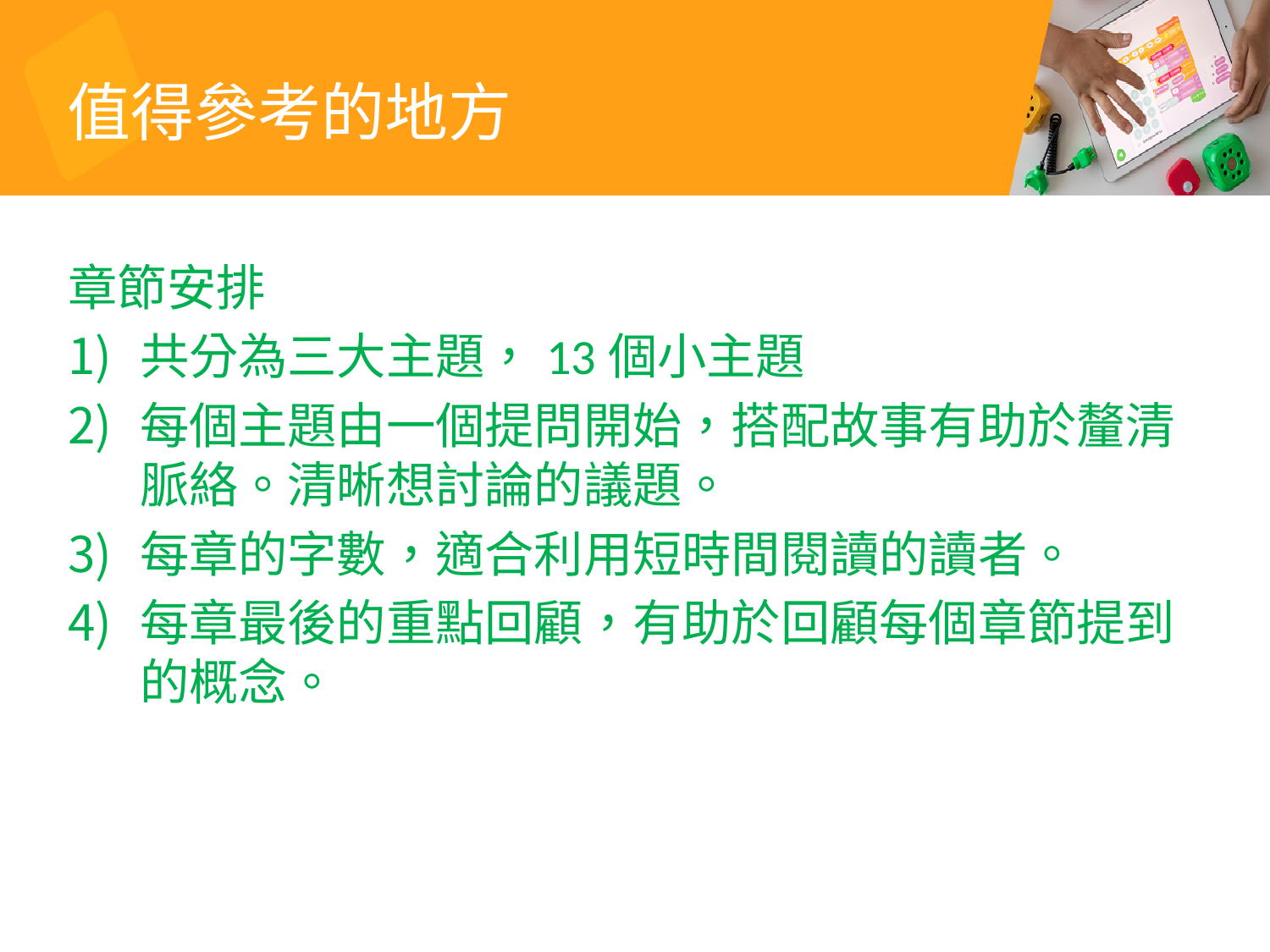

# 值得參考的地方
章節安排
共分為三大主題，13個小主題
每個主題由一個提問開始，搭配故事有助於釐清脈絡。清晰想討論的議題。
每章的字數，適合利用短時間閱讀的讀者。
每章最後的重點回顧，有助於回顧每個章節提到的概念。